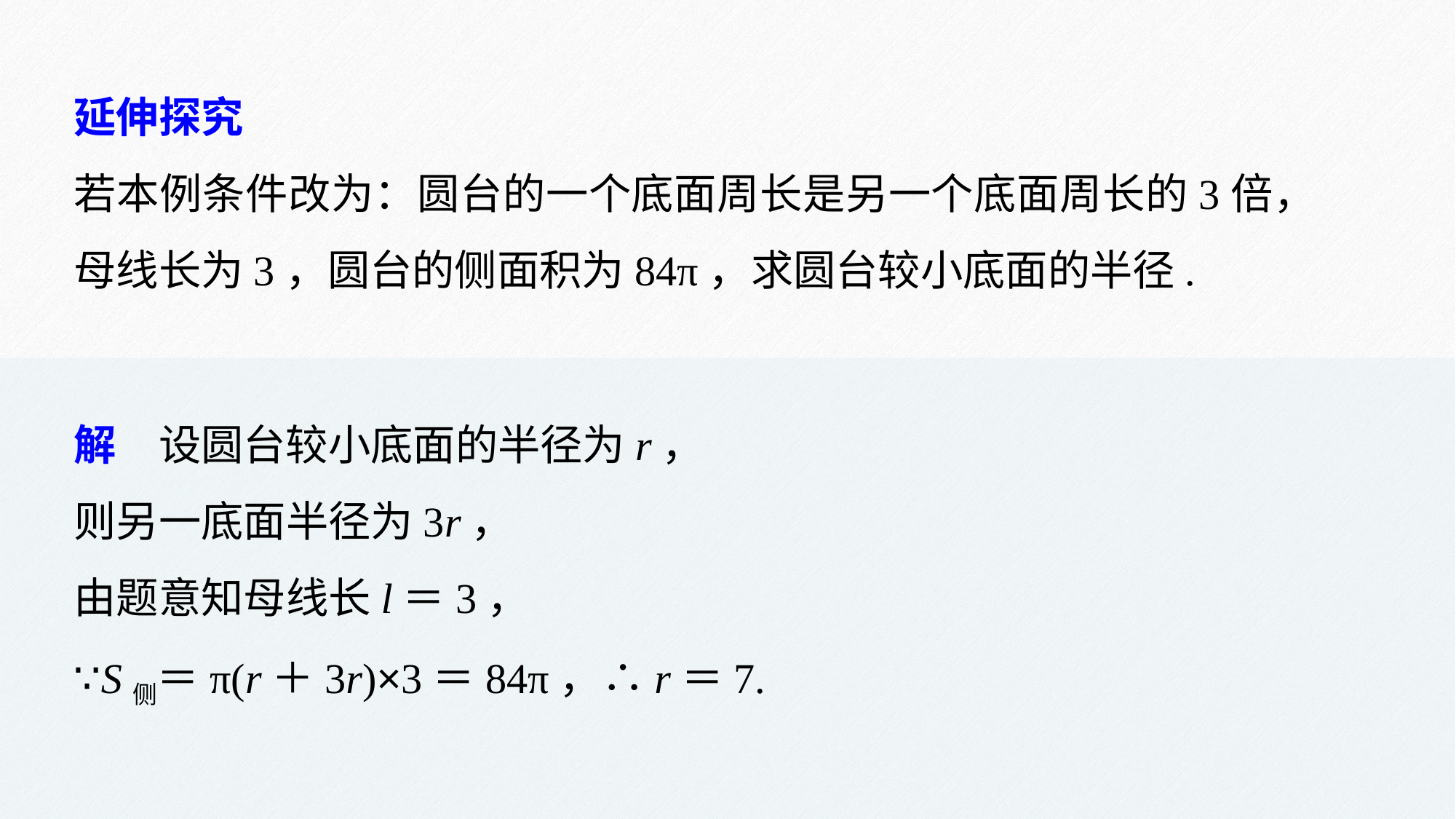

延伸探究
若本例条件改为：圆台的一个底面周长是另一个底面周长的3倍，母线长为3，圆台的侧面积为84π，求圆台较小底面的半径.
解　设圆台较小底面的半径为r，
则另一底面半径为3r，
由题意知母线长l＝3，
∵S侧＝π(r＋3r)×3＝84π，∴r＝7.